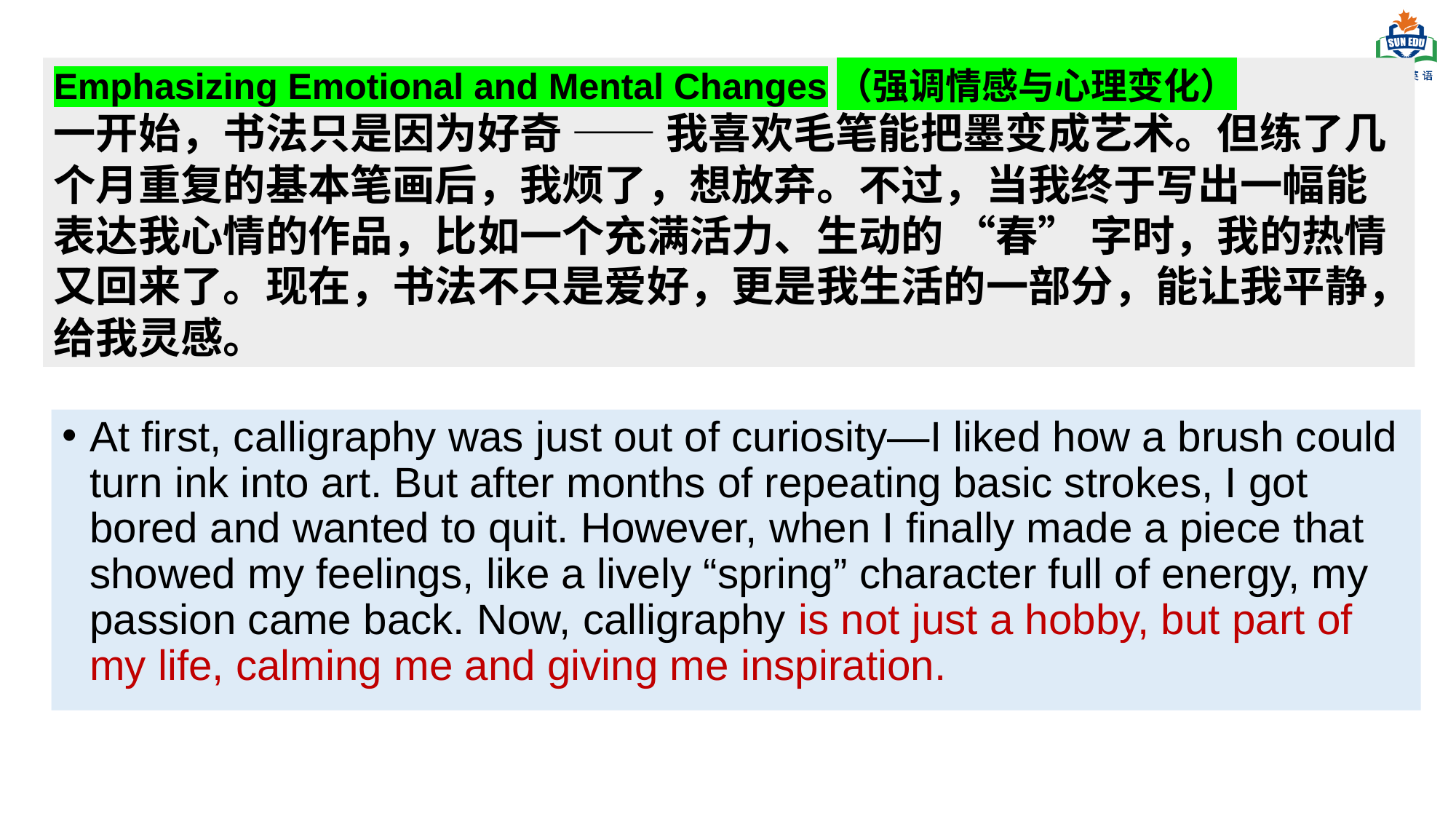

Emphasizing Emotional and Mental Changes（强调情感与心理变化）
一开始，书法只是因为好奇 —— 我喜欢毛笔能把墨变成艺术。但练了几个月重复的基本笔画后，我烦了，想放弃。不过，当我终于写出一幅能表达我心情的作品，比如一个充满活力、生动的 “春” 字时，我的热情又回来了。现在，书法不只是爱好，更是我生活的一部分，能让我平静，给我灵感。
At first, calligraphy was just out of curiosity—I liked how a brush could turn ink into art. But after months of repeating basic strokes, I got bored and wanted to quit. However, when I finally made a piece that showed my feelings, like a lively “spring” character full of energy, my passion came back. Now, calligraphy is not just a hobby, but part of my life, calming me and giving me inspiration.